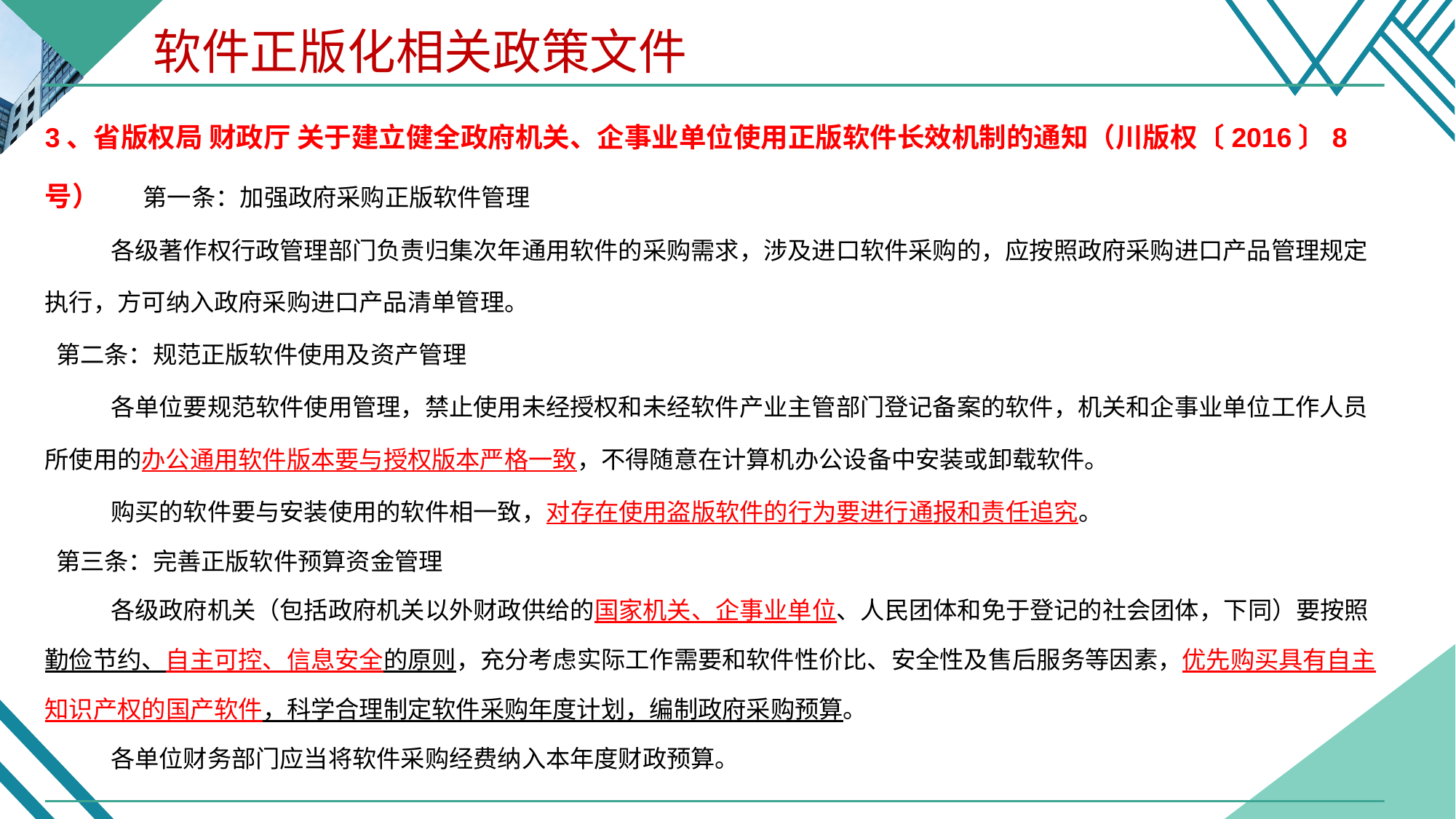

软件正版化相关政策文件
3、省版权局 财政厅 关于建立健全政府机关、企事业单位使用正版软件长效机制的通知（川版权〔2016〕8号）        第一条：加强政府采购正版软件管理
           各级著作权行政管理部门负责归集次年通用软件的采购需求，涉及进口软件采购的，应按照政府采购进口产品管理规定执行，方可纳入政府采购进口产品清单管理。
 第二条：规范正版软件使用及资产管理
           各单位要规范软件使用管理，禁止使用未经授权和未经软件产业主管部门登记备案的软件，机关和企事业单位工作人员所使用的办公通用软件版本要与授权版本严格一致，不得随意在计算机办公设备中安装或卸载软件。
           购买的软件要与安装使用的软件相一致，对存在使用盗版软件的行为要进行通报和责任追究。
 第三条：完善正版软件预算资金管理
           各级政府机关（包括政府机关以外财政供给的国家机关、企事业单位、人民团体和免于登记的社会团体，下同）要按照勤俭节约、自主可控、信息安全的原则，充分考虑实际工作需要和软件性价比、安全性及售后服务等因素，优先购买具有自主知识产权的国产软件，科学合理制定软件采购年度计划，编制政府采购预算。
           各单位财务部门应当将软件采购经费纳入本年度财政预算。